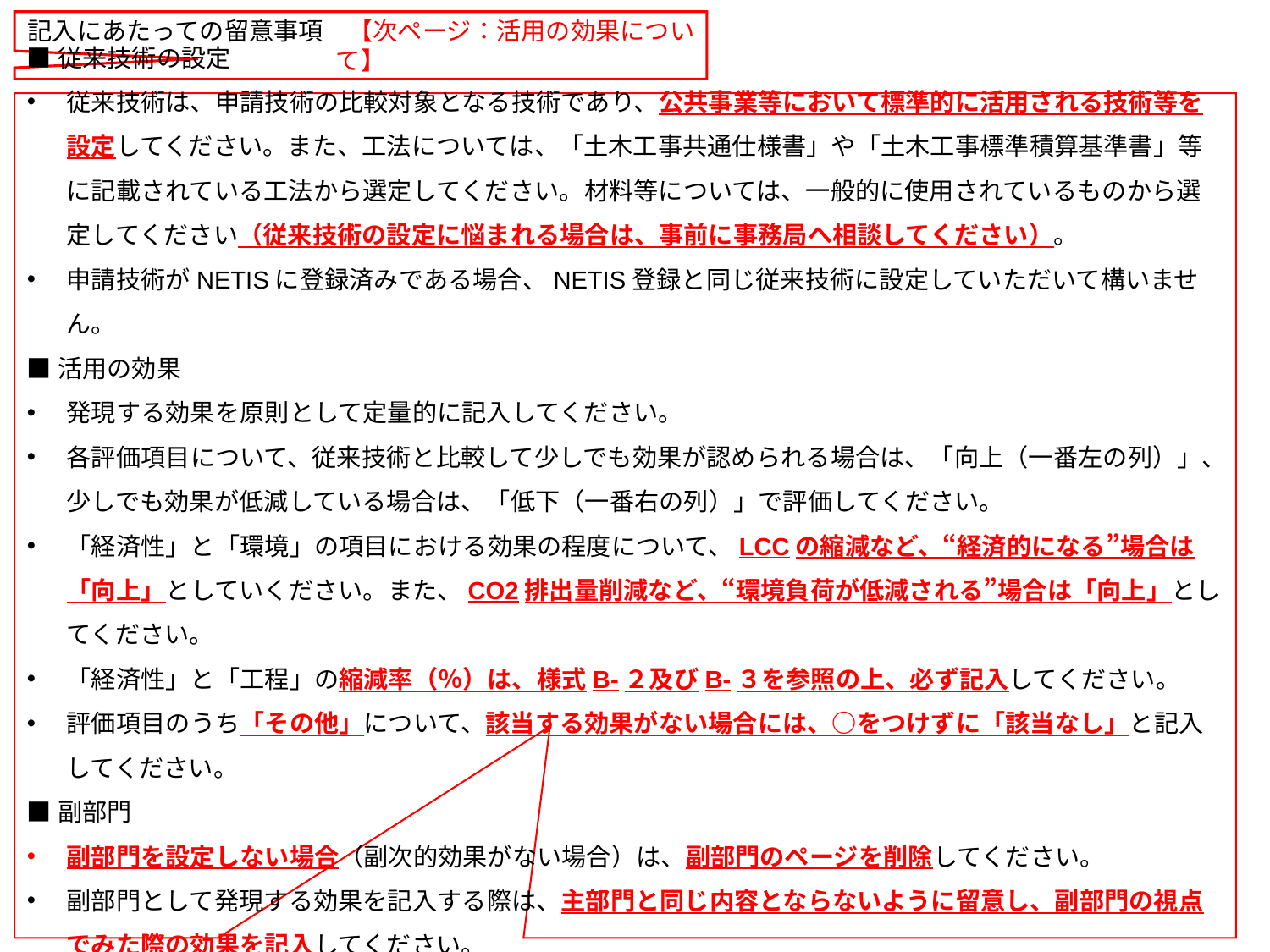

記入にあたっての留意事項　【次ページ：活用の効果について】
■従来技術の設定
従来技術は、申請技術の比較対象となる技術であり、公共事業等において標準的に活用される技術等を設定してください。また、工法については、「土木工事共通仕様書」や「土木工事標準積算基準書」等に記載されている工法から選定してください。材料等については、一般的に使用されているものから選定してください（従来技術の設定に悩まれる場合は、事前に事務局へ相談してください）。
申請技術がNETISに登録済みである場合、NETIS登録と同じ従来技術に設定していただいて構いません。
■活用の効果
発現する効果を原則として定量的に記入してください。
各評価項目について、従来技術と比較して少しでも効果が認められる場合は、「向上（一番左の列）」、少しでも効果が低減している場合は、「低下（一番右の列）」で評価してください。
「経済性」と「環境」の項目における効果の程度について、LCCの縮減など、“経済的になる”場合は「向上」としていください。また、CO2排出量削減など、“環境負荷が低減される”場合は「向上」としてください。
「経済性」と「工程」の縮減率（％）は、様式B-２及びB-３を参照の上、必ず記入してください。
評価項目のうち「その他」について、該当する効果がない場合には、○をつけずに「該当なし」と記入してください。
■副部門
副部門を設定しない場合（副次的効果がない場合）は、副部門のページを削除してください。
副部門として発現する効果を記入する際は、主部門と同じ内容とならないように留意し、副部門の視点でみた際の効果を記入してください。